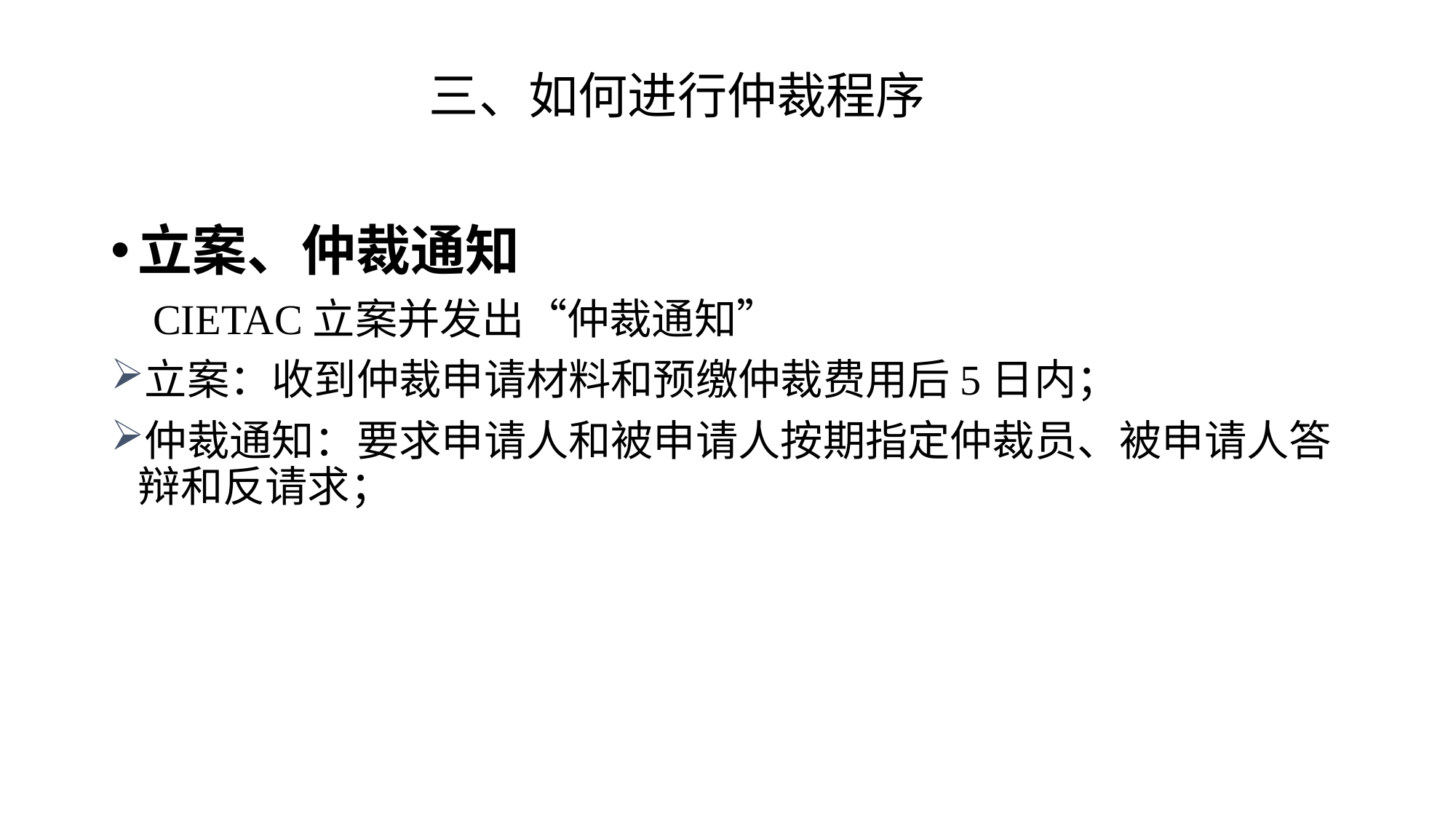

# 三、如何进行仲裁程序
立案、仲裁通知
    CIETAC立案并发出“仲裁通知”
立案：收到仲裁申请材料和预缴仲裁费用后5日内；
仲裁通知：要求申请人和被申请人按期指定仲裁员、被申请人答辩和反请求；